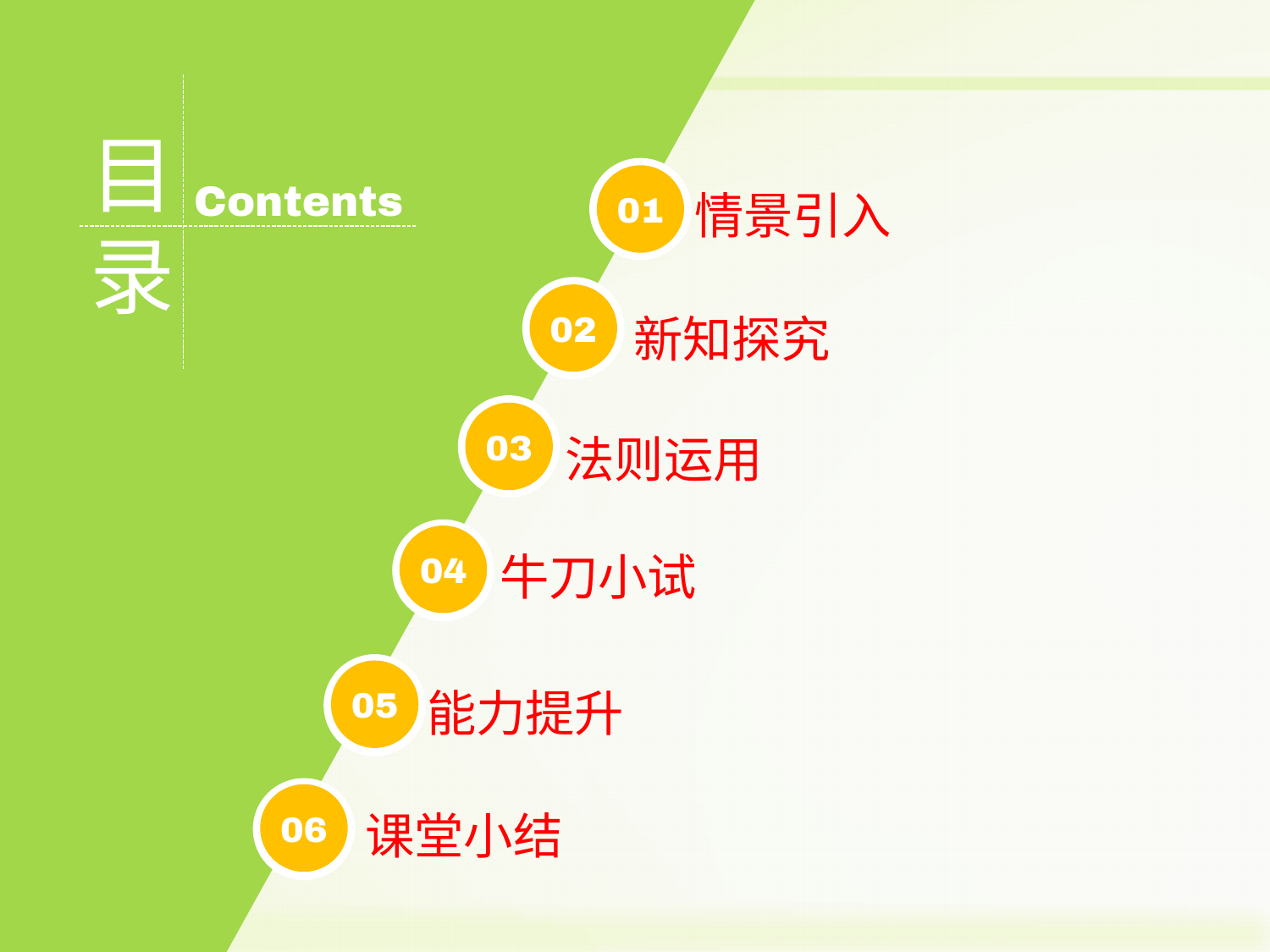

目录

01
Contents
情景引入

02
新知探究

03
法则运用

04
牛刀小试

05
能力提升

06
课堂小结